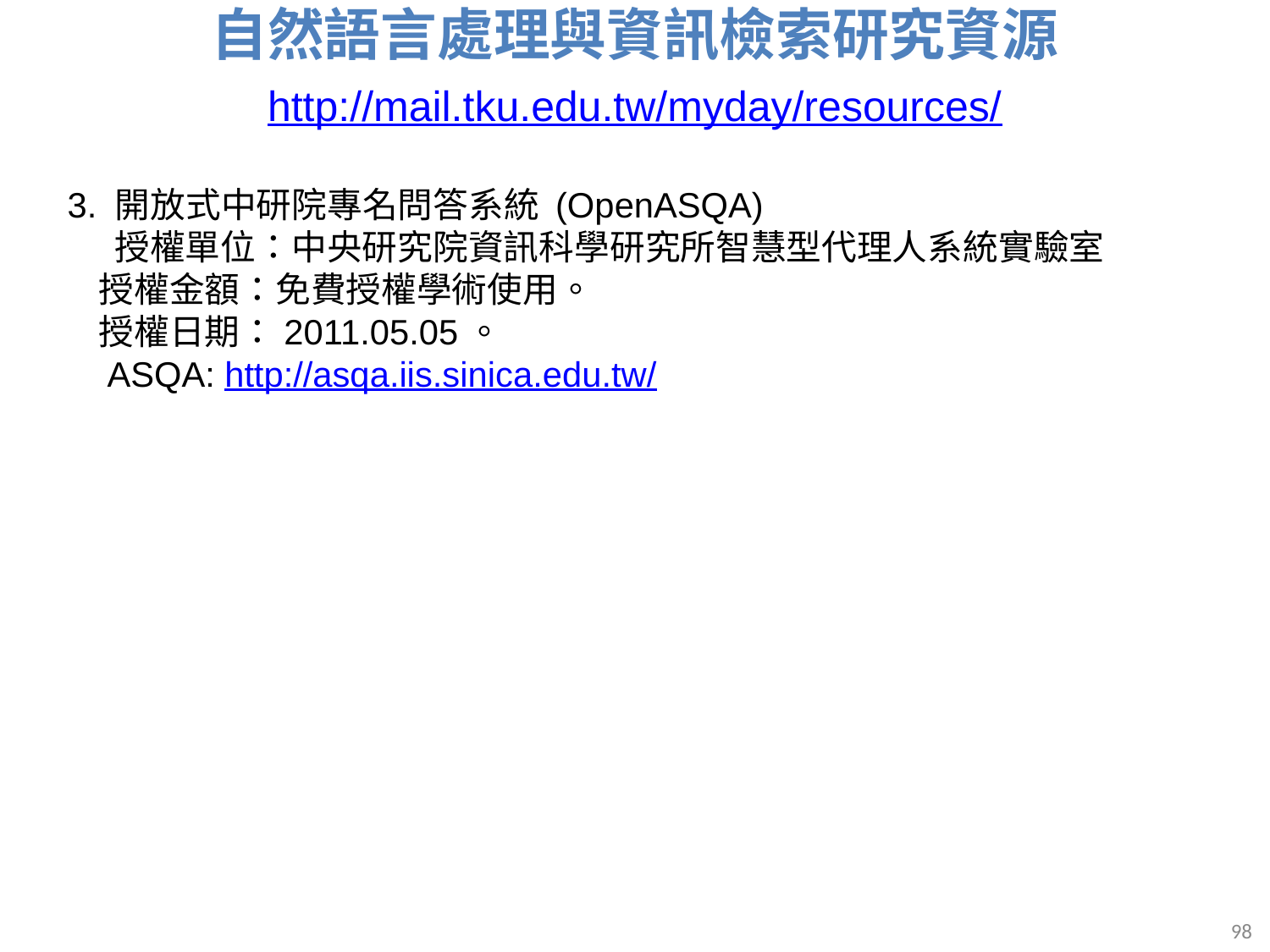

自然語言處理與資訊檢索研究資源
http://mail.tku.edu.tw/myday/resources/
3. 開放式中研院專名問答系統 (OpenASQA)
    授權單位：中央研究院資訊科學研究所智慧型代理人系統實驗室
    授權金額：免費授權學術使用。
    授權日期：2011.05.05。
    ASQA: http://asqa.iis.sinica.edu.tw/
98